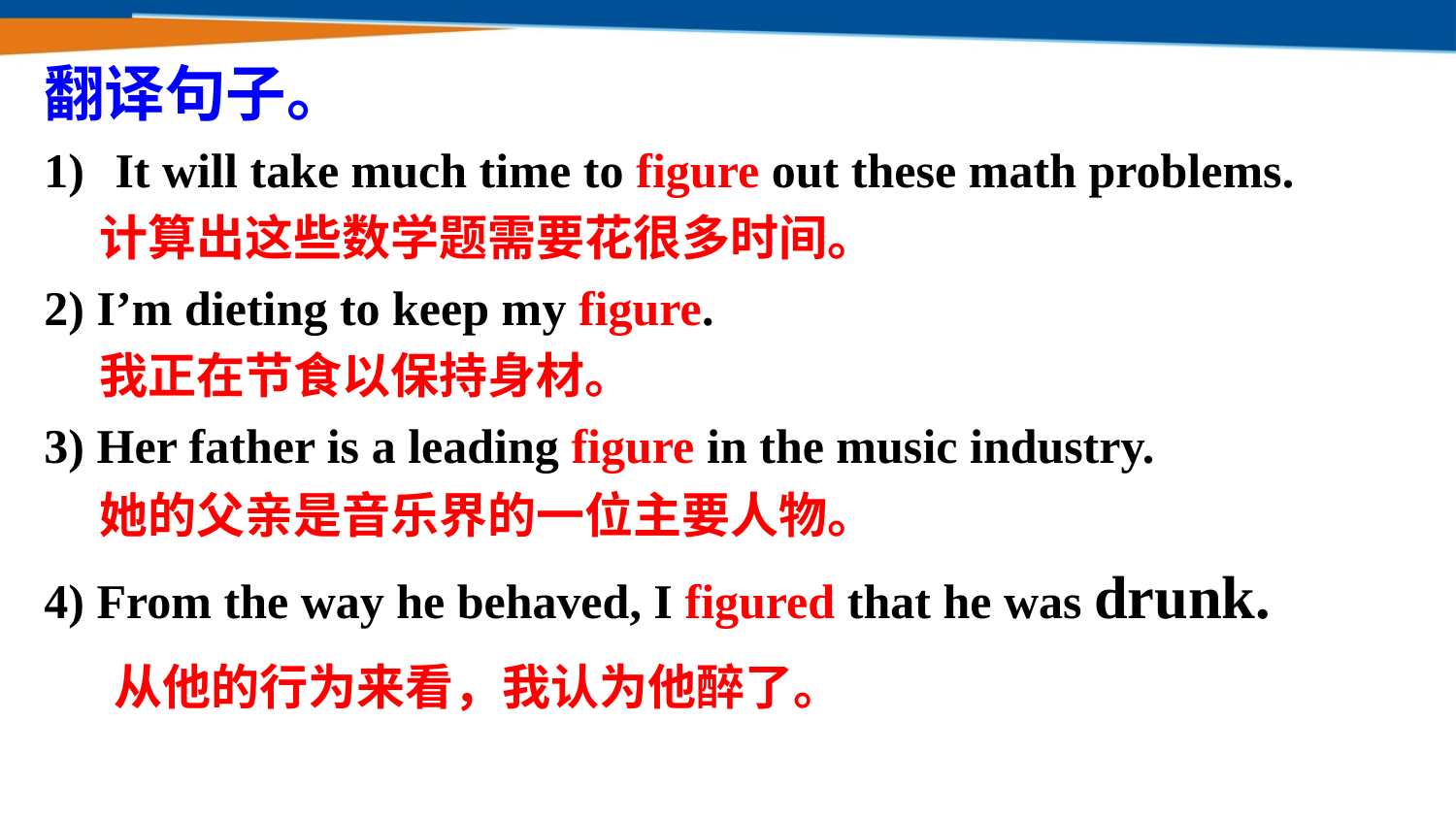

翻译句子。
It will take much time to figure out these math problems.
    计算出这些数学题需要花很多时间。
2) I’m dieting to keep my figure.
    我正在节食以保持身材。
3) Her father is a leading figure in the music industry.
    她的父亲是音乐界的一位主要人物。
4) From the way he behaved, I figured that he was drunk.
    从他的行为来看，我认为他醉了。